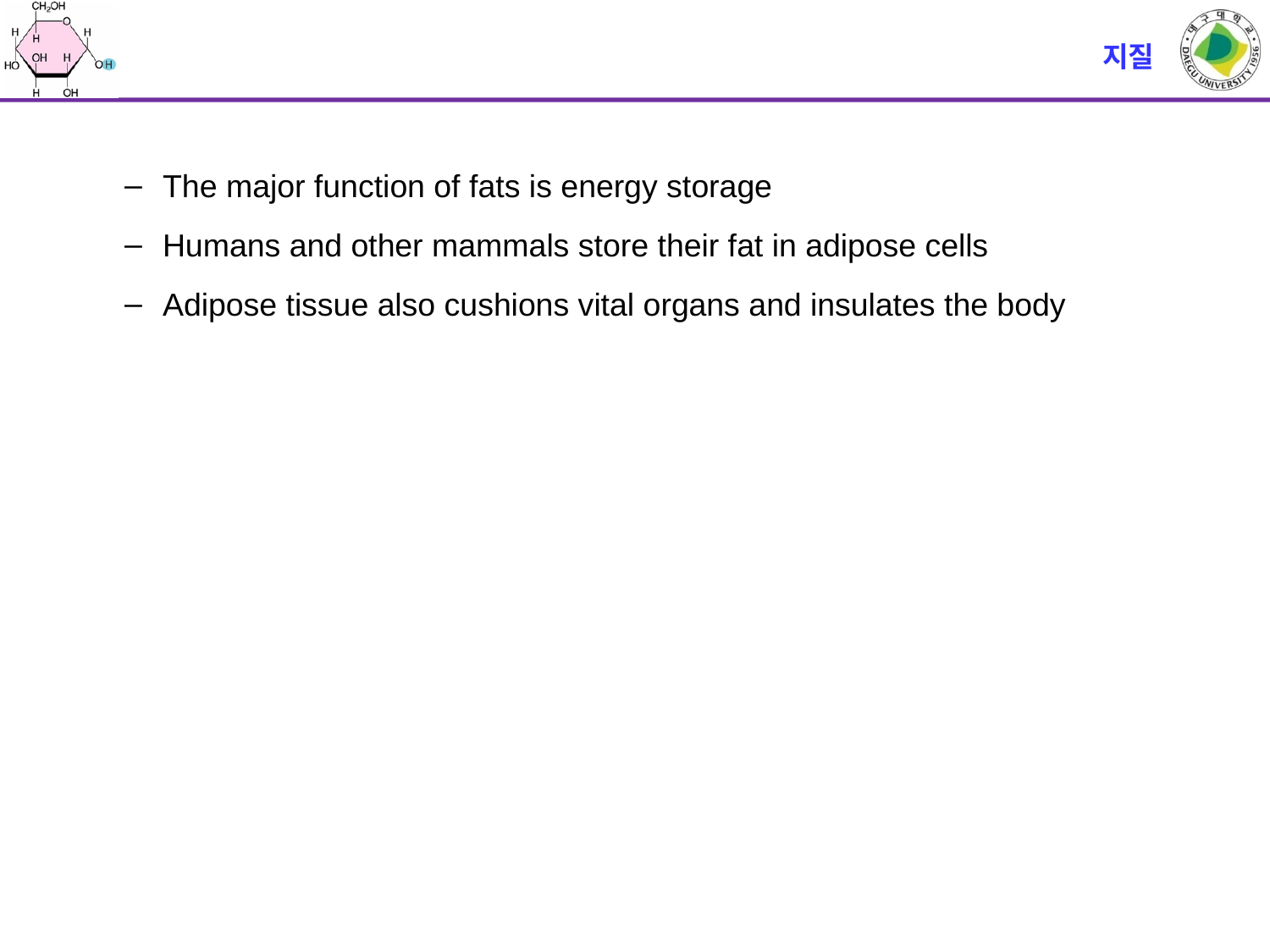

# 지질
The major function of fats is energy storage
Humans and other mammals store their fat in adipose cells
Adipose tissue also cushions vital organs and insulates the body